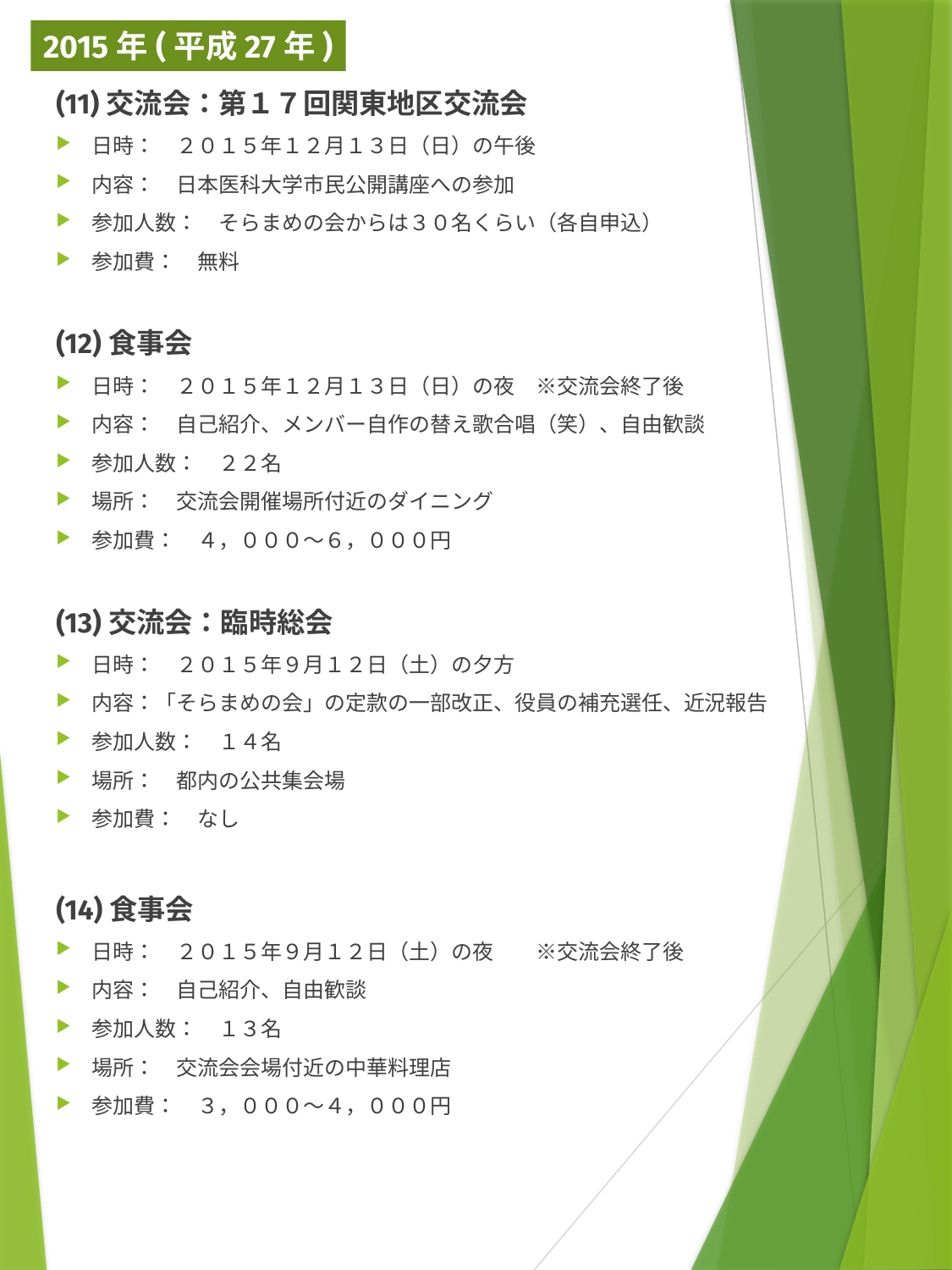

2015年(平成27年)
(11)交流会：第１７回関東地区交流会
日時：　２０１５年１２月１３日（日）の午後
内容：　日本医科大学市民公開講座への参加
参加人数：　そらまめの会からは３０名くらい（各自申込）
参加費：　無料

(12)食事会
日時：　２０１５年１２月１３日（日）の夜　※交流会終了後
内容：　自己紹介、メンバー自作の替え歌合唱（笑）、自由歓談
参加人数：　２２名
場所：　交流会開催場所付近のダイニング
参加費：　４，０００～６，０００円

(13)交流会：臨時総会
日時：　２０１５年９月１２日（土）の夕方
内容：「そらまめの会」の定款の一部改正、役員の補充選任、近況報告
参加人数：　１４名
場所：　都内の公共集会場
参加費：　なし

(14)食事会
日時：　２０１５年９月１２日（土）の夜　　※交流会終了後
内容：　自己紹介、自由歓談
参加人数：　１３名
場所：　交流会会場付近の中華料理店
参加費：　３，０００～４，０００円